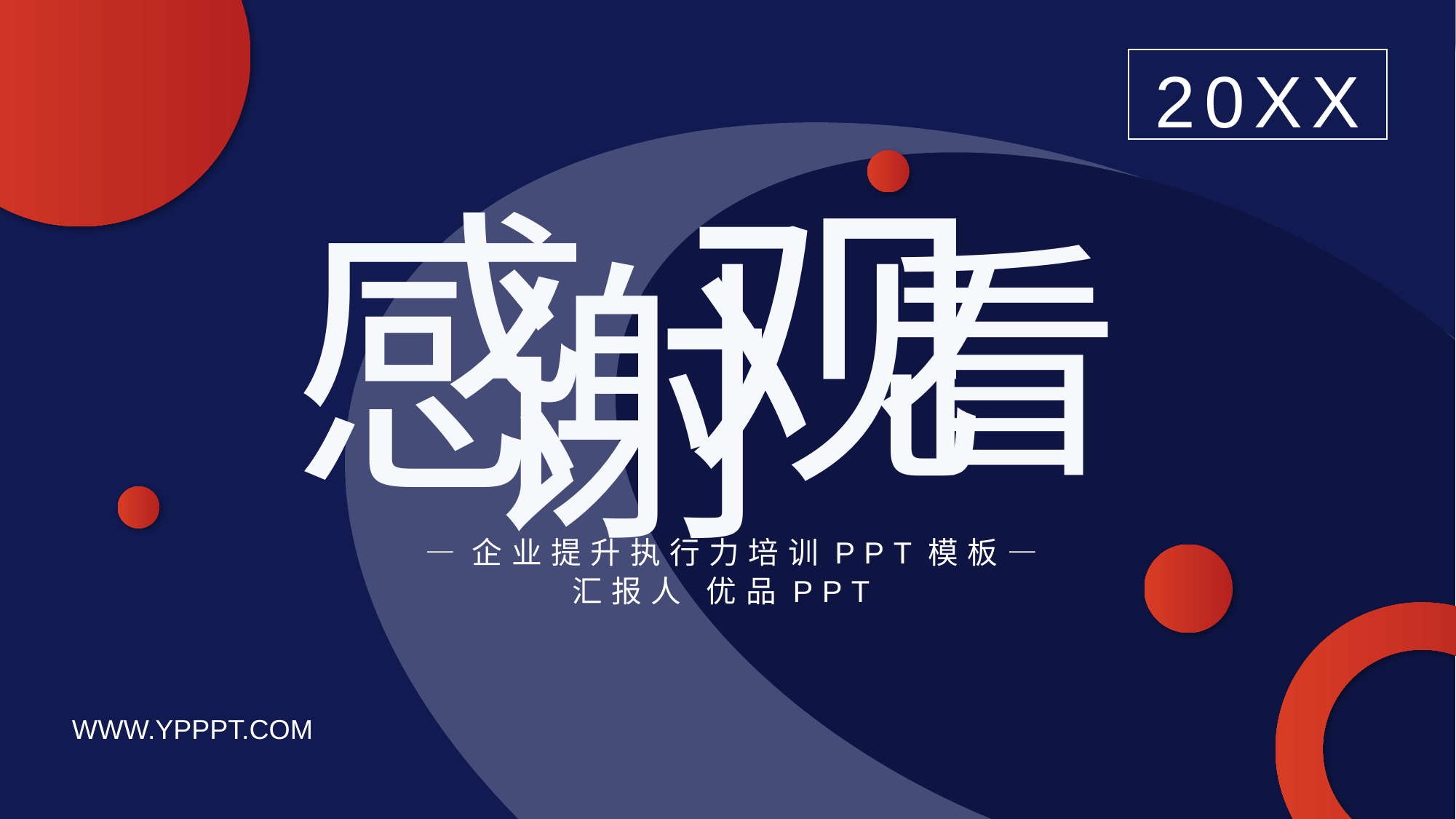

20XX
观

看
感
谢

—企业提升执行力培训PPT模板—
汇报人 优品PPT

WWW.YPPPT.COM